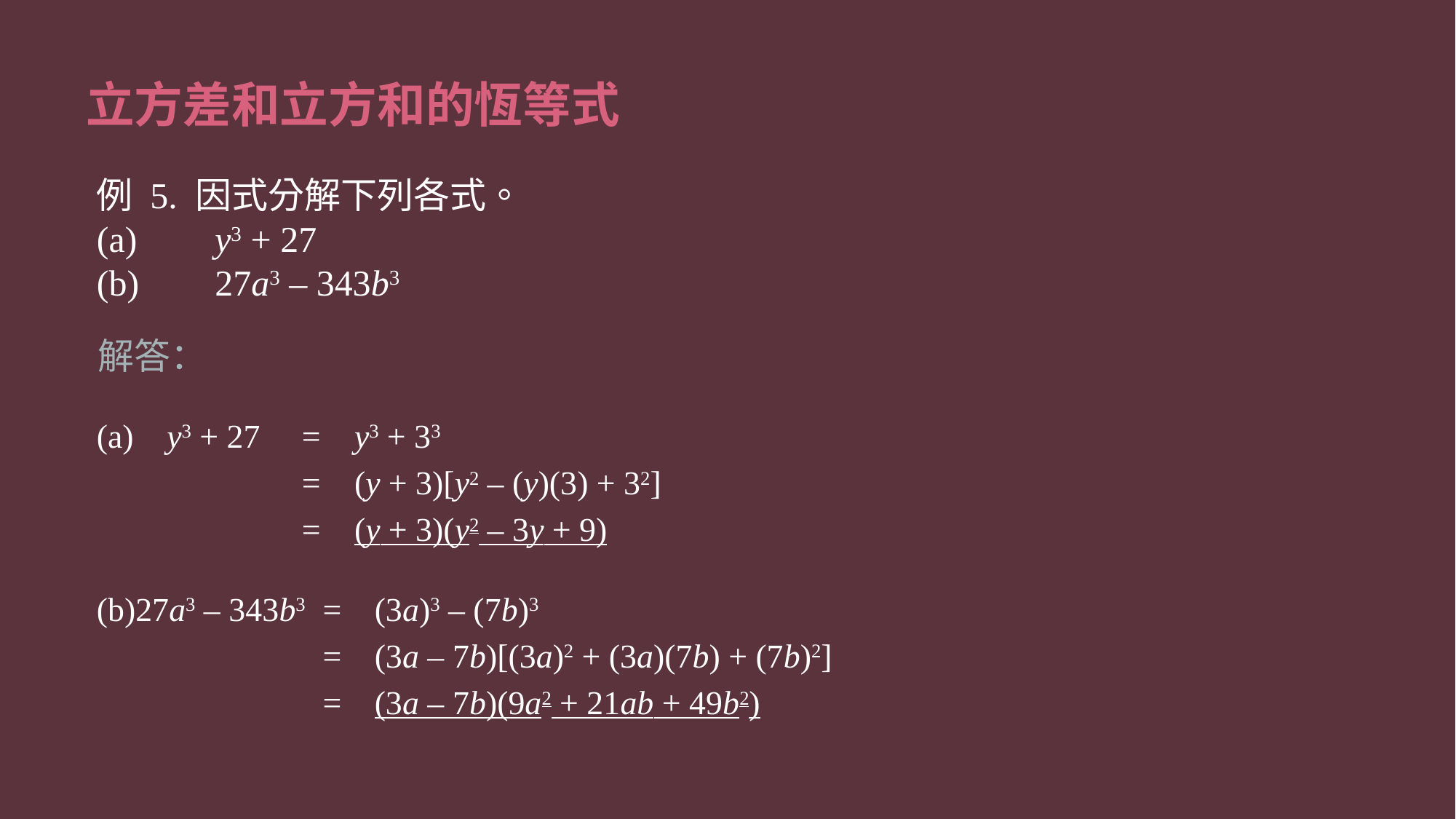

# 立方差和立方和的恆等式
例 5. 因式分解下列各式。
(a)	 y3 + 27
(b)	 27a3 – 343b3
解答：
(a)	 y3 + 27 	=	y3 + 33
		=	(y + 3)[y2 – (y)(3) + 32]
		=	(y + 3)(y2 – 3y + 9)
(b)	27a3 – 343b3 	=	(3a)3 – (7b)3
		=	(3a – 7b)[(3a)2 + (3a)(7b) + (7b)2]
		=	(3a – 7b)(9a2 + 21ab + 49b2)